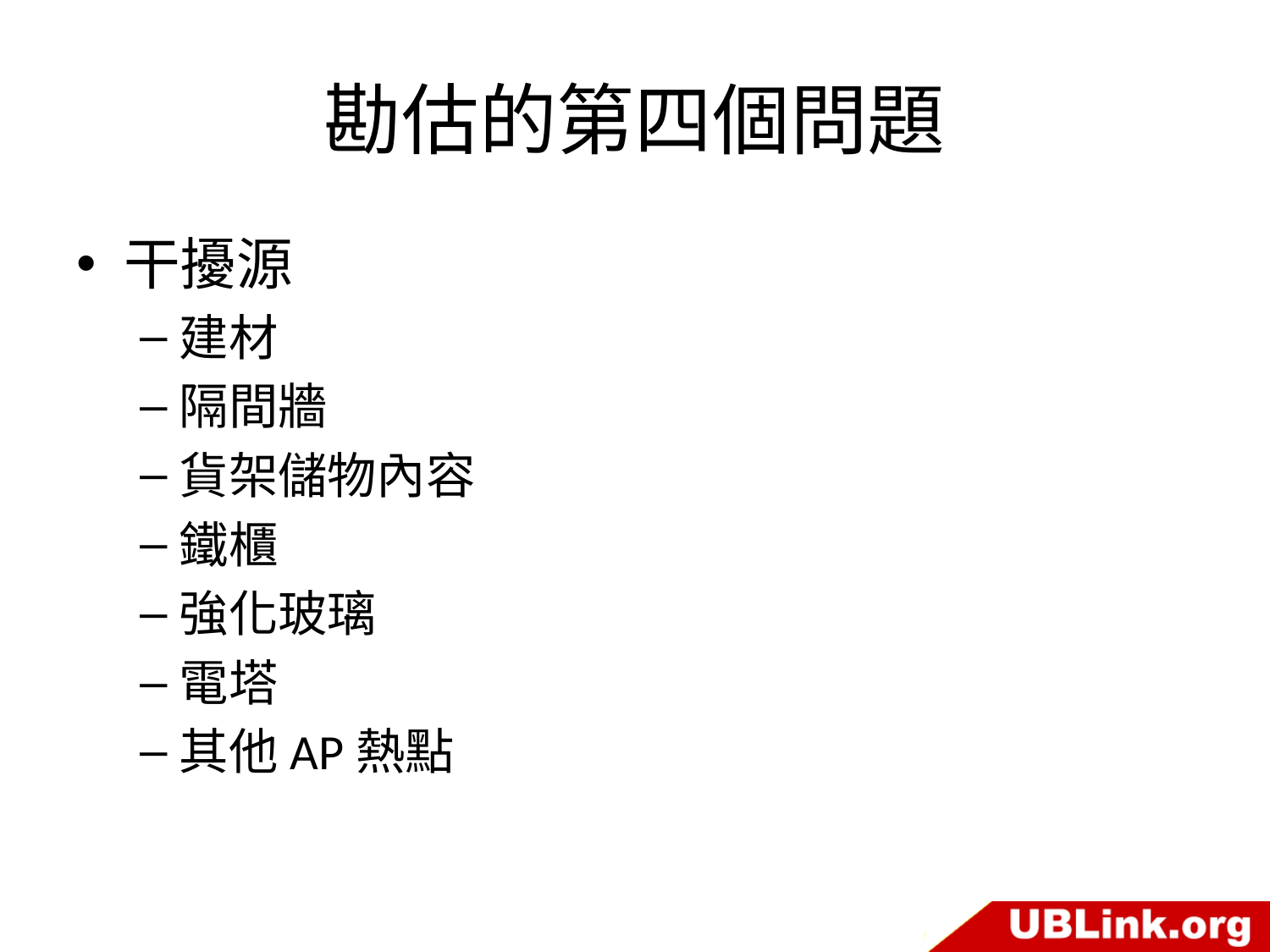

# 勘估的第四個問題
干擾源
建材
隔間牆
貨架儲物內容
鐵櫃
強化玻璃
電塔
其他AP熱點